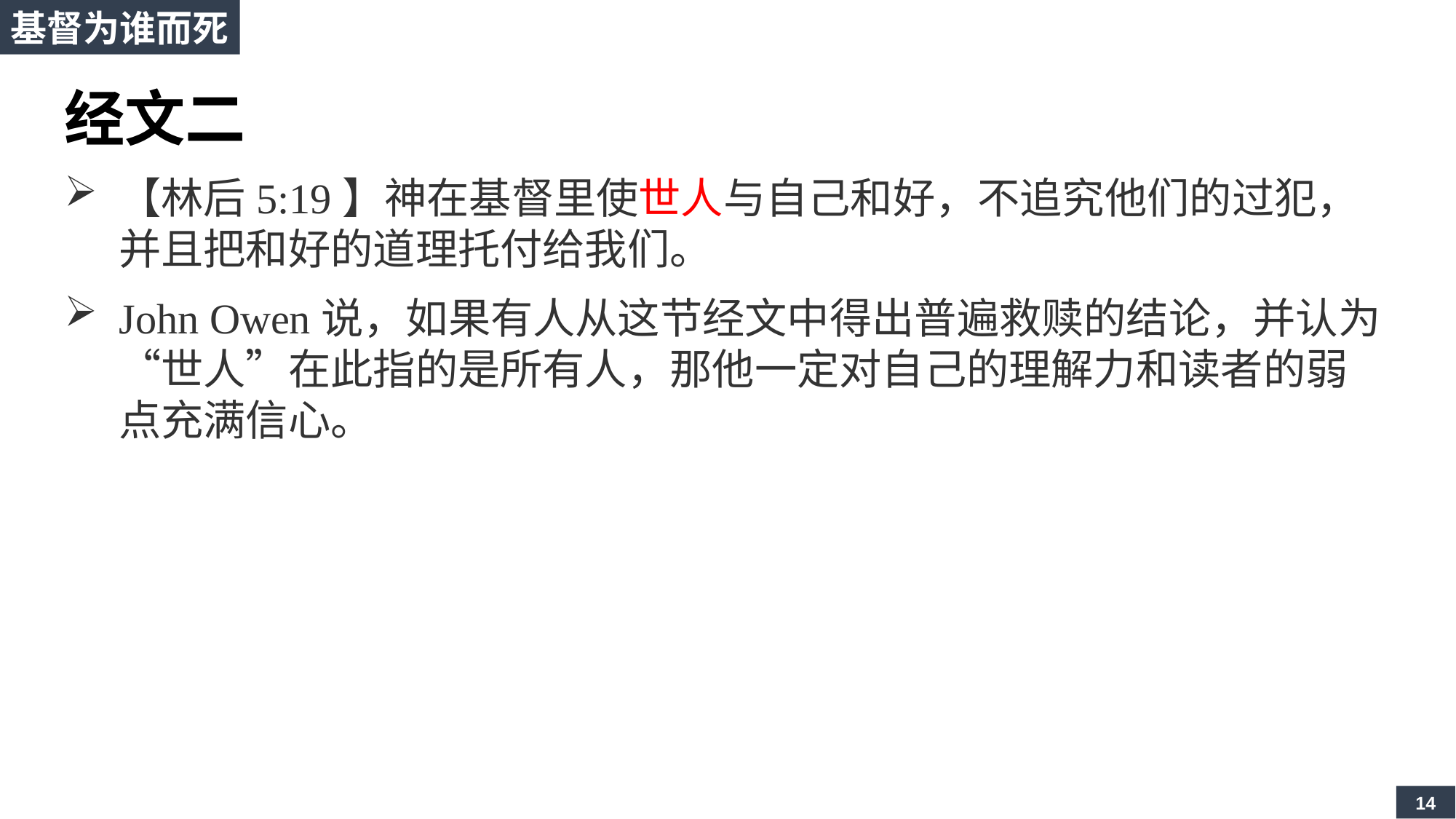

基督为谁而死
经文二
【林后5:19】神在基督里使世人与自己和好，不追究他们的过犯，并且把和好的道理托付给我们。
John Owen说，如果有人从这节经文中得出普遍救赎的结论，并认为“世人”在此指的是所有人，那他一定对自己的理解力和读者的弱点充满信心。
14